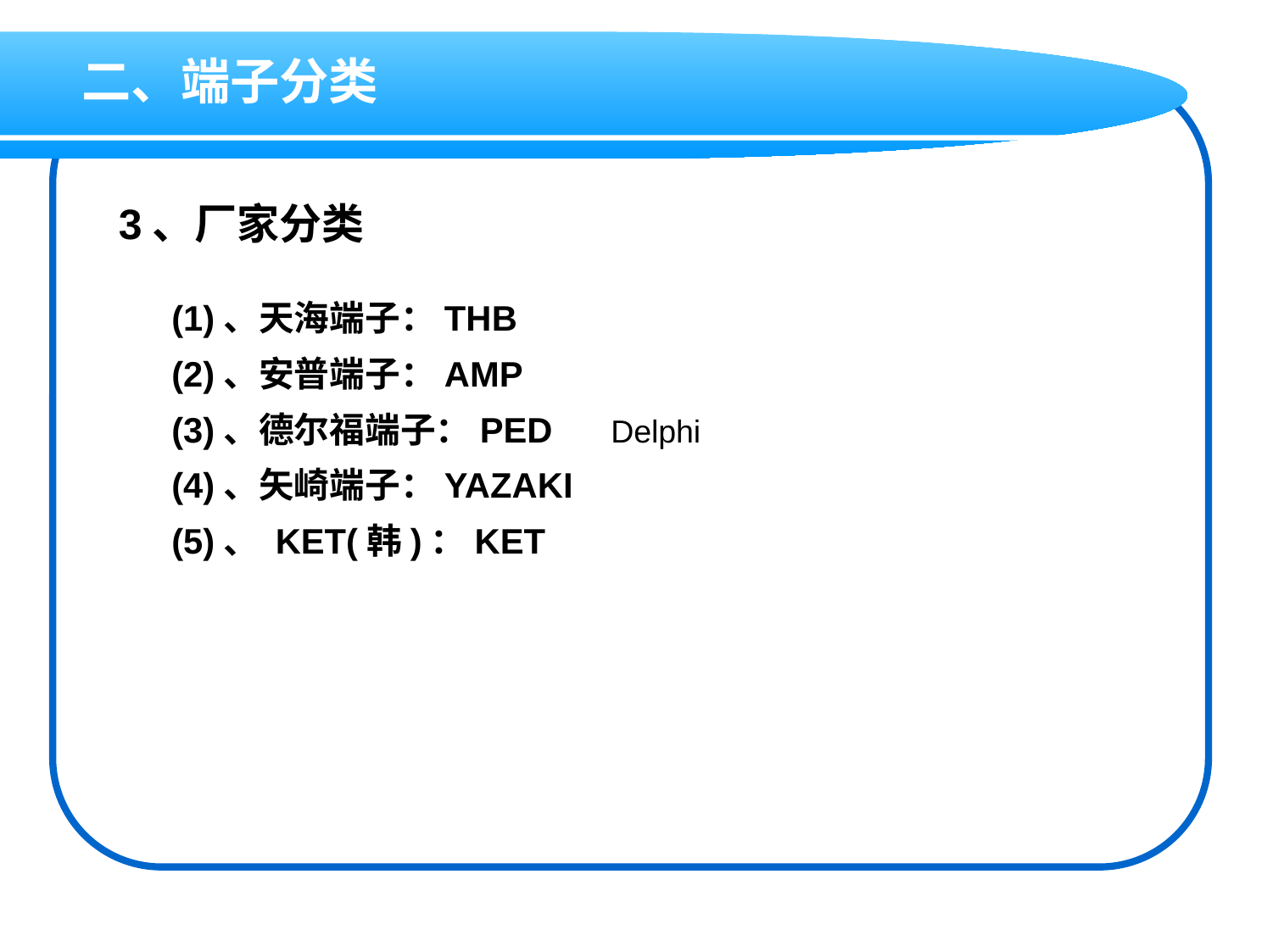

二、端子分类
3、厂家分类

(1)、天海端子：THB
(2)、安普端子：AMP
(3)、德尔福端子：PED      Delphi
(4)、矢崎端子：YAZAKI
(5)、 KET(韩)：KET